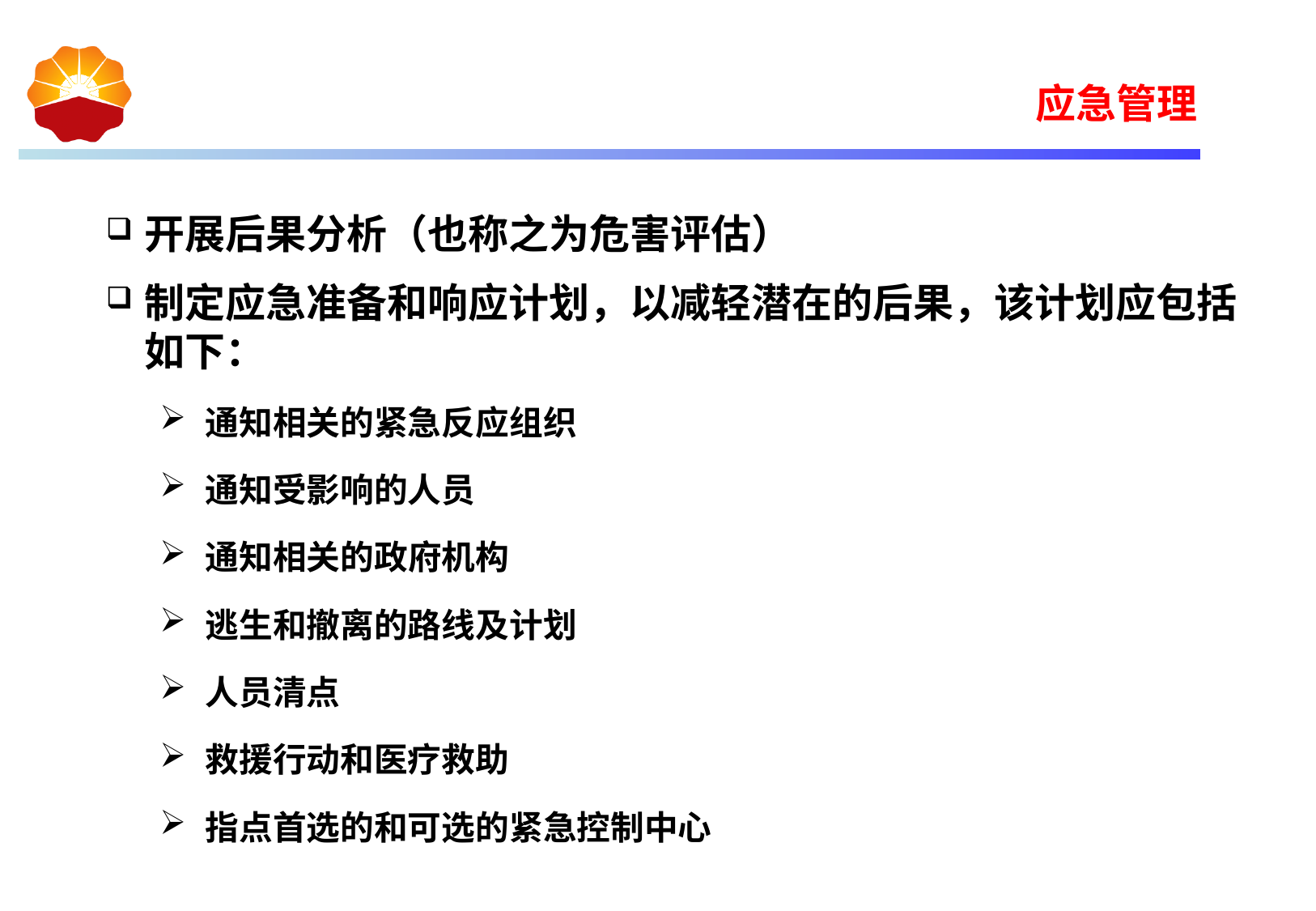

应急管理
开展后果分析（也称之为危害评估）
制定应急准备和响应计划，以减轻潜在的后果，该计划应包括如下：
通知相关的紧急反应组织
通知受影响的人员
通知相关的政府机构
逃生和撤离的路线及计划
人员清点
救援行动和医疗救助
指点首选的和可选的紧急控制中心